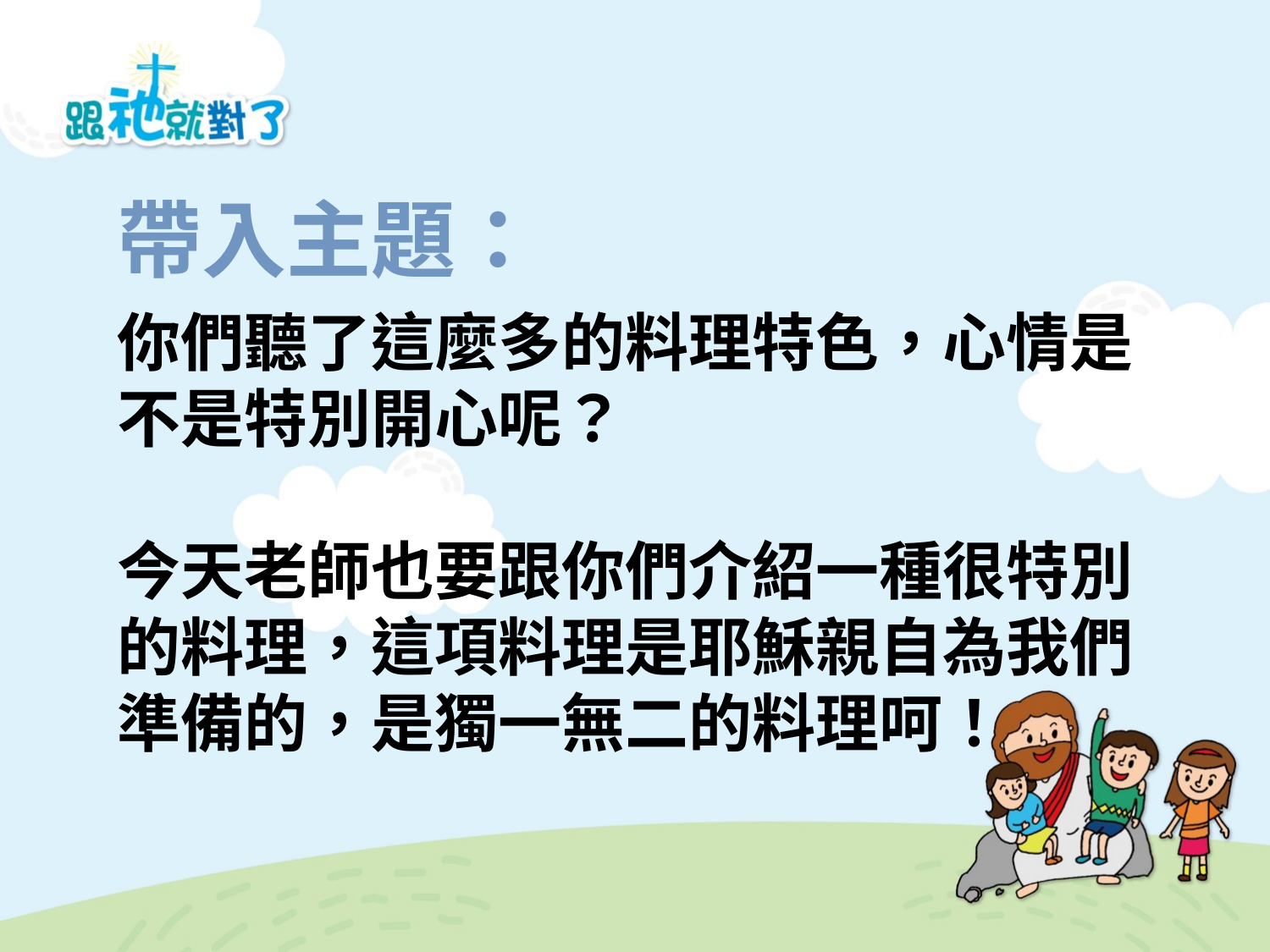

帶入主題：
你們聽了這麼多的料理特色，心情是不是特別開心呢？

今天老師也要跟你們介紹一種很特別的料理，這項料理是耶穌親自為我們準備的，是獨一無二的料理呵！